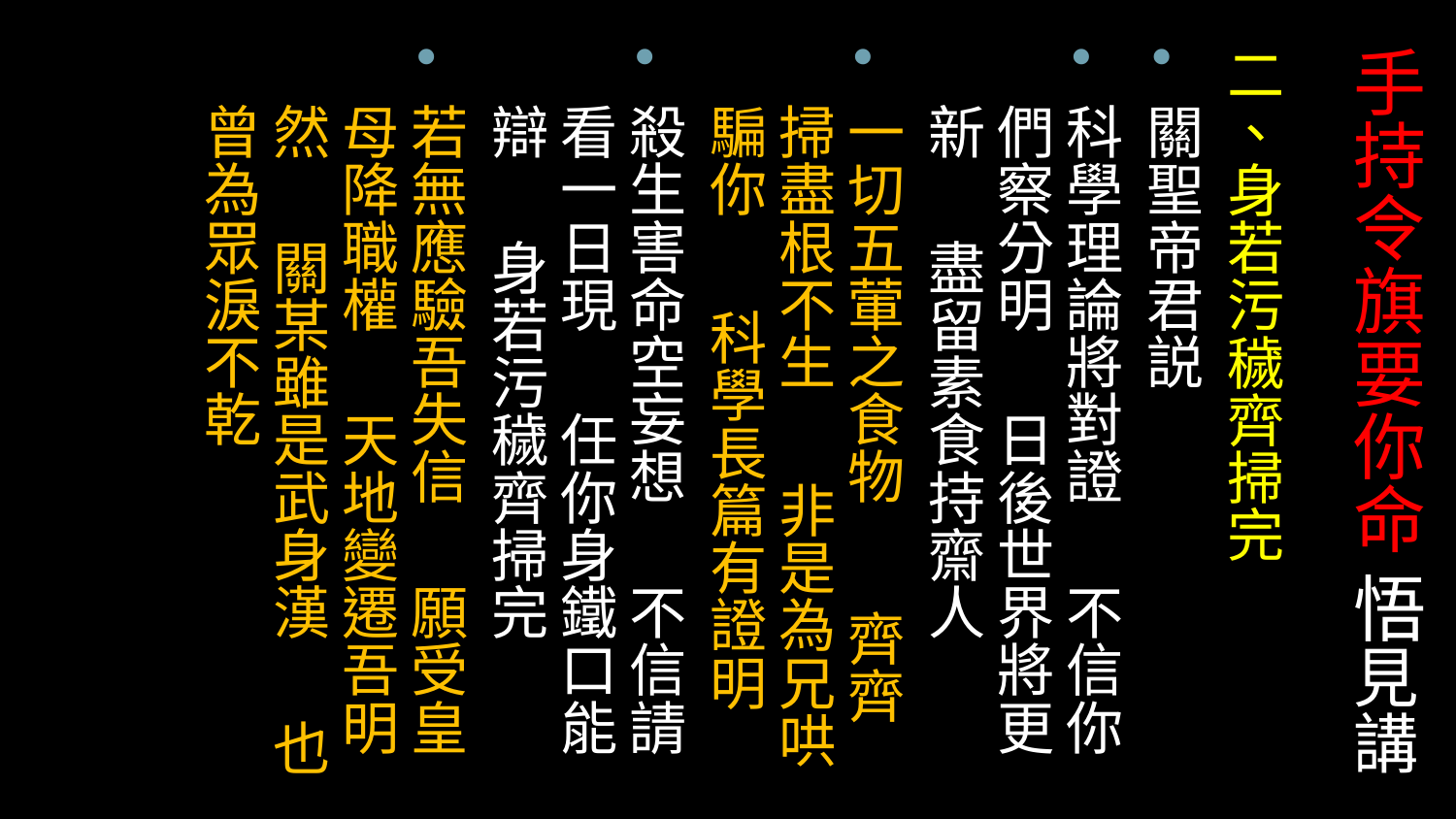

二、身若污穢齊掃完
關聖帝君説
科學理論將對證      不信你們察分明      日後世界將更新      盡留素食持齋人
一切五葷之食物        齊齊掃盡根不生       非是為兄哄騙你       科學長篇有證明
殺生害命空妄想      不信請看一日現      任你身鐵口能辯      身若污穢齊掃完
若無應驗吾失信      願受皇母降職權      天地變遷吾明然      關某雖是武身漢      也曾為眾淚不乾

# 手持令旗要你命 悟見講